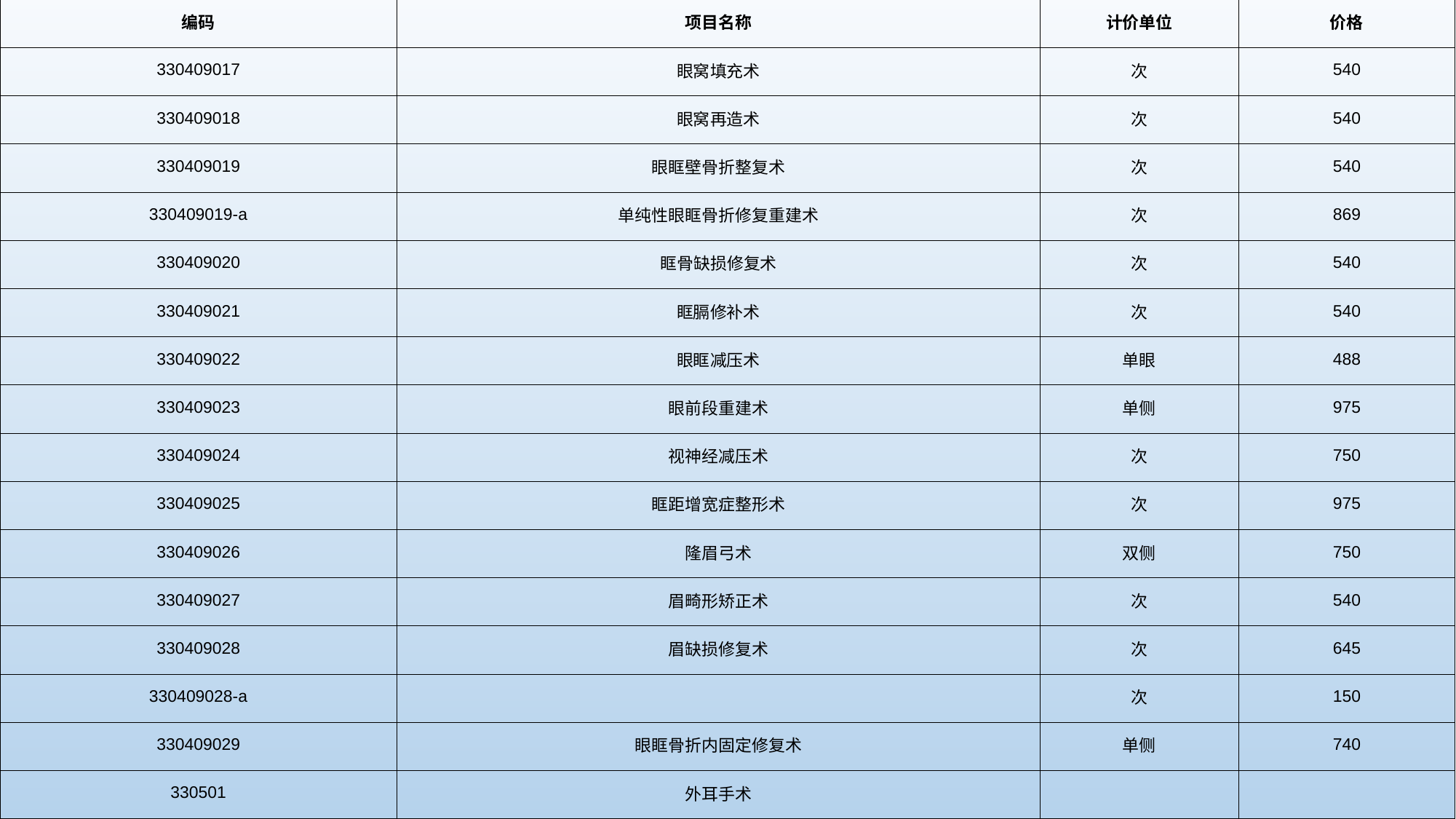

| 编码 | 项目名称 | 计价单位 | 价格 |
| --- | --- | --- | --- |
| 330409017 | 眼窝填充术 | 次 | 540 |
| 330409018 | 眼窝再造术 | 次 | 540 |
| 330409019 | 眼眶壁骨折整复术 | 次 | 540 |
| 330409019-a | 单纯性眼眶骨折修复重建术 | 次 | 869 |
| 330409020 | 眶骨缺损修复术 | 次 | 540 |
| 330409021 | 眶膈修补术 | 次 | 540 |
| 330409022 | 眼眶减压术 | 单眼 | 488 |
| 330409023 | 眼前段重建术 | 单侧 | 975 |
| 330409024 | 视神经减压术 | 次 | 750 |
| 330409025 | 眶距增宽症整形术 | 次 | 975 |
| 330409026 | 隆眉弓术 | 双侧 | 750 |
| 330409027 | 眉畸形矫正术 | 次 | 540 |
| 330409028 | 眉缺损修复术 | 次 | 645 |
| 330409028-a |  | 次 | 150 |
| 330409029 | 眼眶骨折内固定修复术 | 单侧 | 740 |
| 330501 | 外耳手术 |  |  |